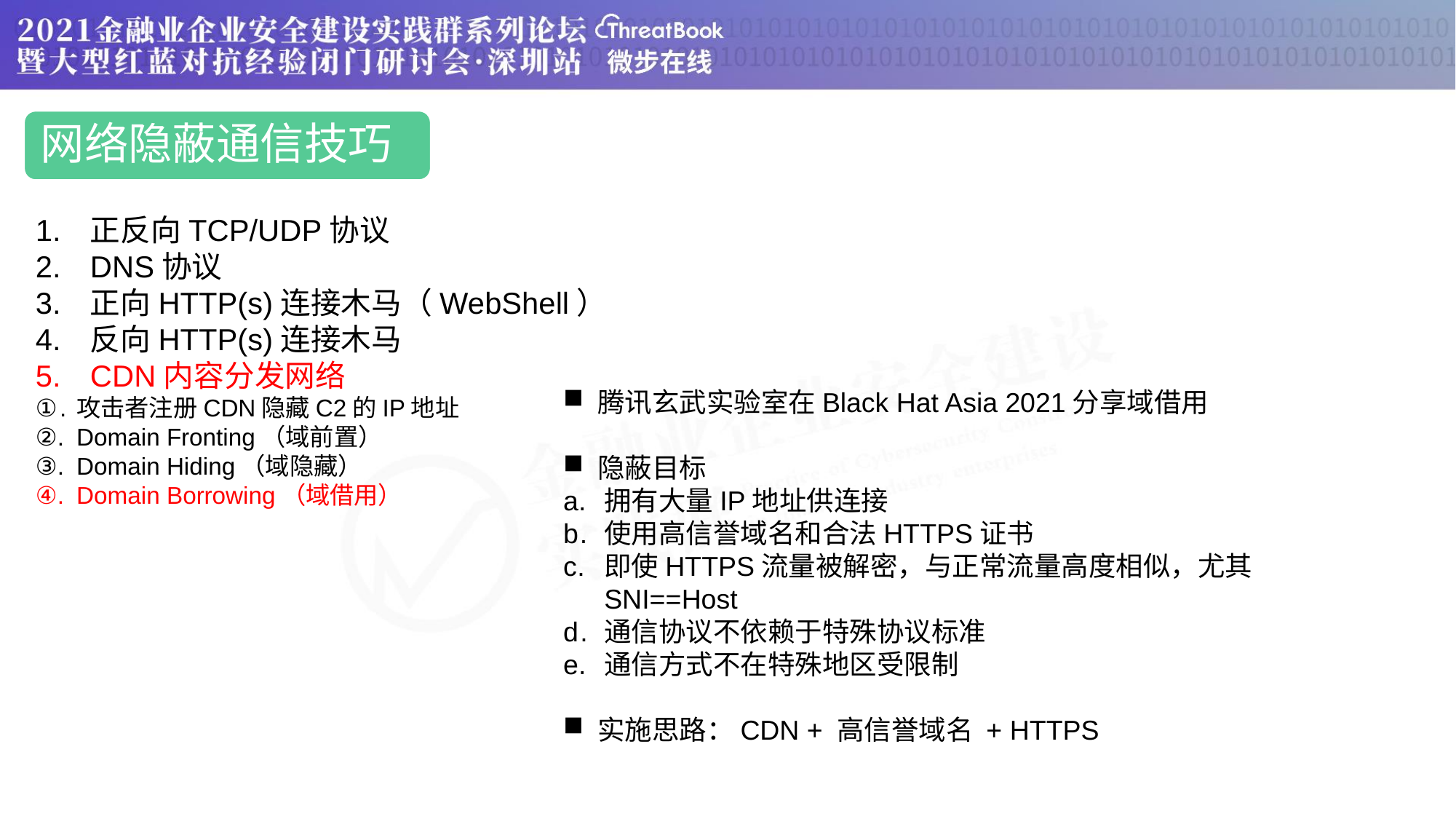

网络隐蔽通信技巧
正反向TCP/UDP协议
DNS协议
正向HTTP(s)连接木马（WebShell）
反向HTTP(s)连接木马
CDN内容分发网络
攻击者注册CDN隐藏C2的IP地址
Domain Fronting（域前置）
Domain Hiding（域隐藏）
Domain Borrowing（域借用）
腾讯玄武实验室在Black Hat Asia 2021分享域借用

隐蔽目标
拥有大量IP地址供连接
使用高信誉域名和合法HTTPS证书
即使HTTPS流量被解密，与正常流量高度相似，尤其SNI==Host
通信协议不依赖于特殊协议标准
通信方式不在特殊地区受限制

实施思路：CDN + 高信誉域名 + HTTPS